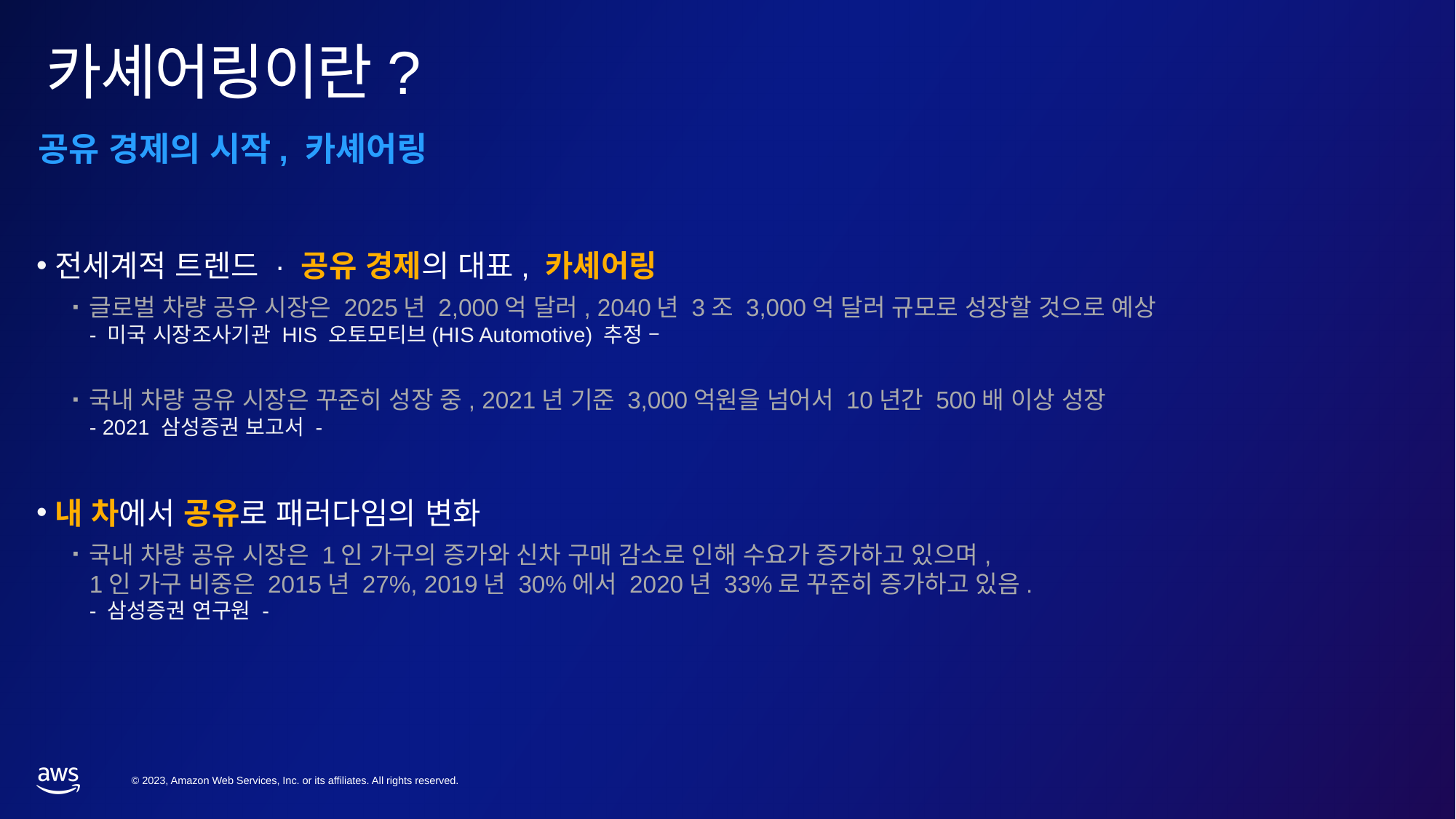

# 카셰어링이란?
공유 경제의 시작, 카셰어링
전세계적 트렌드 · 공유 경제의 대표, 카셰어링
글로벌 차량 공유 시장은 2025년 2,000억 달러, 2040년 3조 3,000억 달러 규모로 성장할 것으로 예상
- 미국 시장조사기관 HIS 오토모티브(HIS Automotive) 추정 –
국내 차량 공유 시장은 꾸준히 성장 중, 2021년 기준 3,000억원을 넘어서 10년간 500배 이상 성장
- 2021 삼성증권 보고서 -
내 차에서 공유로 패러다임의 변화
국내 차량 공유 시장은 1인 가구의 증가와 신차 구매 감소로 인해 수요가 증가하고 있으며,
1인 가구 비중은 2015년 27%, 2019년 30%에서 2020년 33%로 꾸준히 증가하고 있음.
- 삼성증권 연구원 -